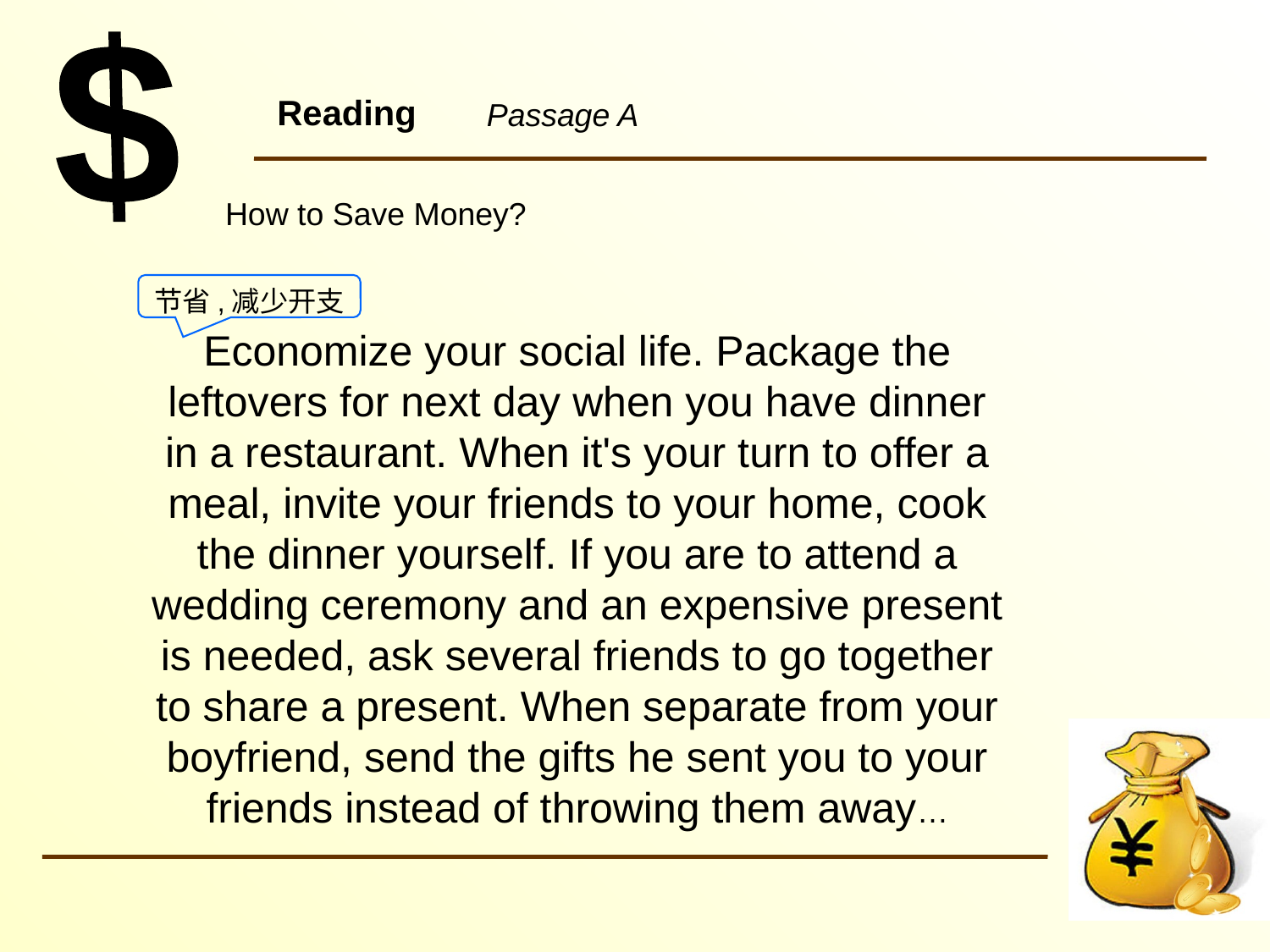

# Reading
Passage A
How to Save Money?
节省,减少开支
Economize your social life. Package the leftovers for next day when you have dinner in a restaurant. When it's your turn to offer a meal, invite your friends to your home, cook the dinner yourself. If you are to attend a wedding ceremony and an expensive present is needed, ask several friends to go together to share a present. When separate from your boyfriend, send the gifts he sent you to your friends instead of throwing them away…